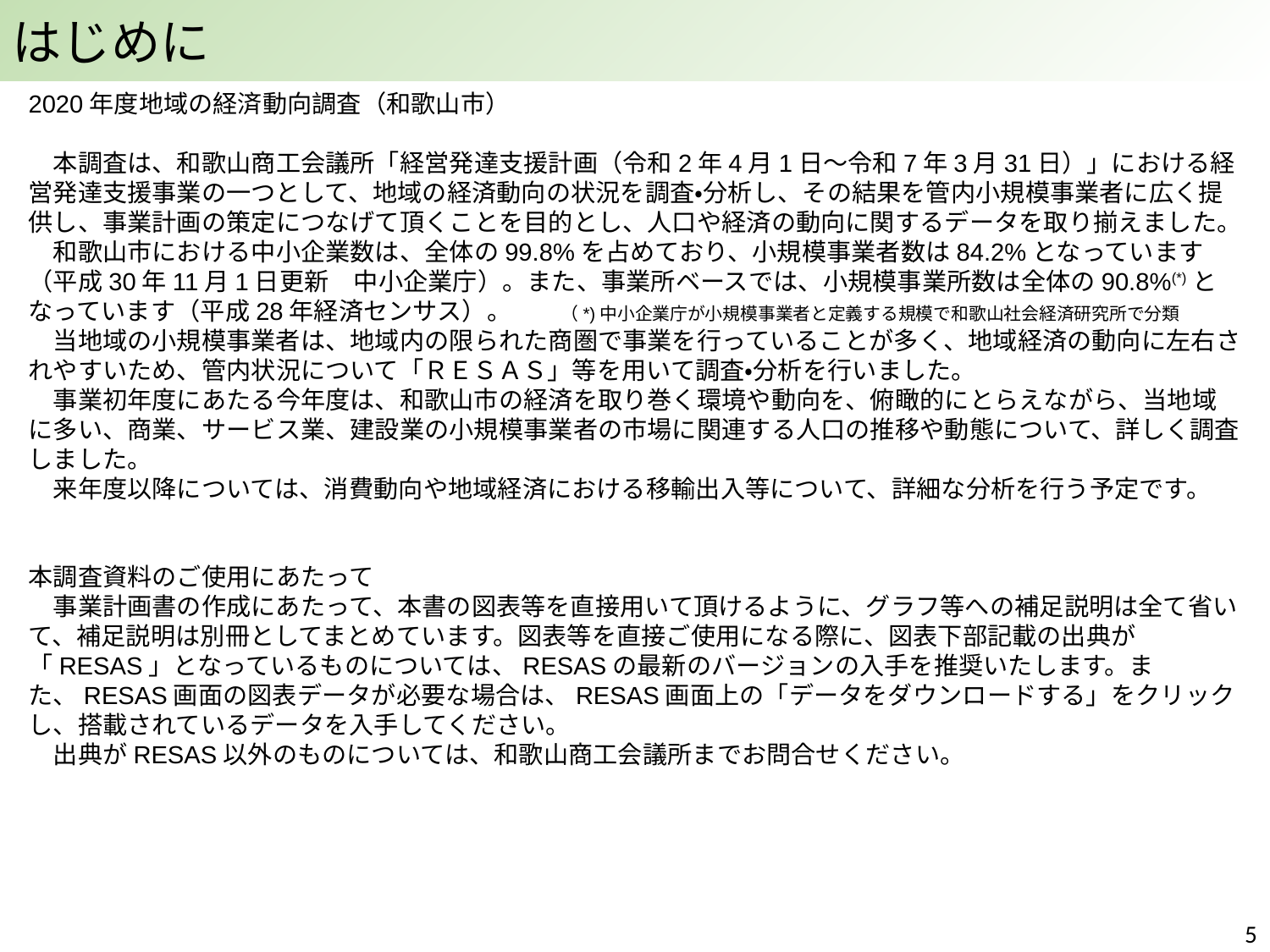

はじめに
2020年度地域の経済動向調査（和歌山市）

　本調査は、和歌山商工会議所「経営発達支援計画（令和2年4月1日～令和7年3月31日）」における経営発達支援事業の一つとして、地域の経済動向の状況を調査・分析し、その結果を管内小規模事業者に広く提供し、事業計画の策定につなげて頂くことを目的とし、人口や経済の動向に関するデータを取り揃えました。
　和歌山市における中小企業数は、全体の99.8%を占めており、小規模事業者数は84.2%となっています（平成30年11月1日更新　中小企業庁）。また、事業所ベースでは、小規模事業所数は全体の90.8%(*)となっています（平成28年経済センサス）。　　（*)中小企業庁が小規模事業者と定義する規模で和歌山社会経済研究所で分類
　当地域の小規模事業者は、地域内の限られた商圏で事業を行っていることが多く、地域経済の動向に左右されやすいため、管内状況について「ＲＥＳＡＳ」等を用いて調査・分析を行いました。
　事業初年度にあたる今年度は、和歌山市の経済を取り巻く環境や動向を、俯瞰的にとらえながら、当地域に多い、商業、サービス業、建設業の小規模事業者の市場に関連する人口の推移や動態について、詳しく調査しました。
　来年度以降については、消費動向や地域経済における移輸出入等について、詳細な分析を行う予定です。

本調査資料のご使用にあたって
　事業計画書の作成にあたって、本書の図表等を直接用いて頂けるように、グラフ等への補足説明は全て省いて、補足説明は別冊としてまとめています。図表等を直接ご使用になる際に、図表下部記載の出典が「RESAS」となっているものについては、RESASの最新のバージョンの入手を推奨いたします。また、RESAS画面の図表データが必要な場合は、RESAS画面上の「データをダウンロードする」をクリックし、搭載されているデータを入手してください。
　出典がRESAS以外のものについては、和歌山商工会議所までお問合せください。
5